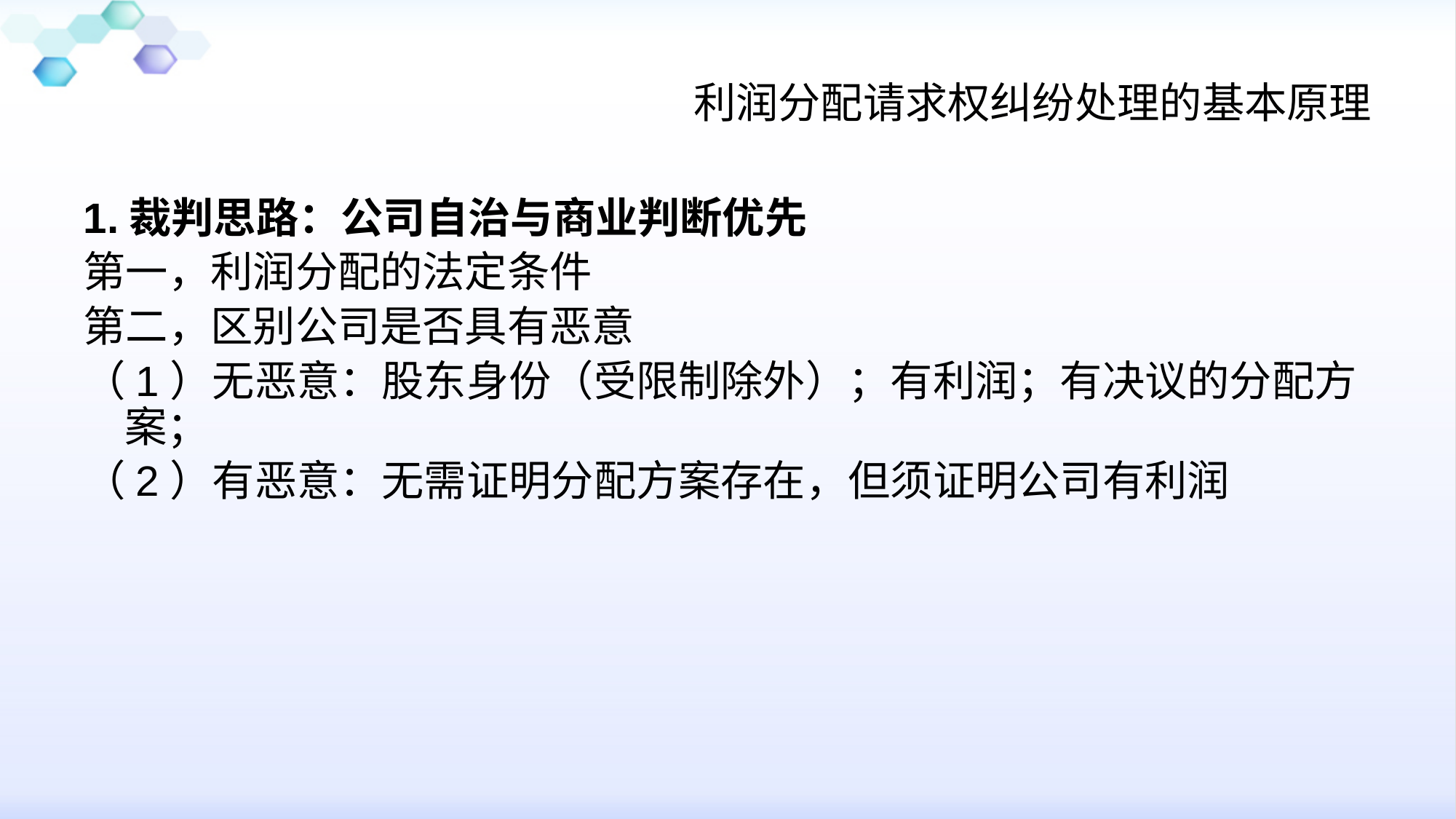

# 利润分配请求权纠纷处理的基本原理
1.裁判思路：公司自治与商业判断优先
第一，利润分配的法定条件
第二，区别公司是否具有恶意
（1）无恶意：股东身份（受限制除外）；有利润；有决议的分配方案；
（2）有恶意：无需证明分配方案存在，但须证明公司有利润